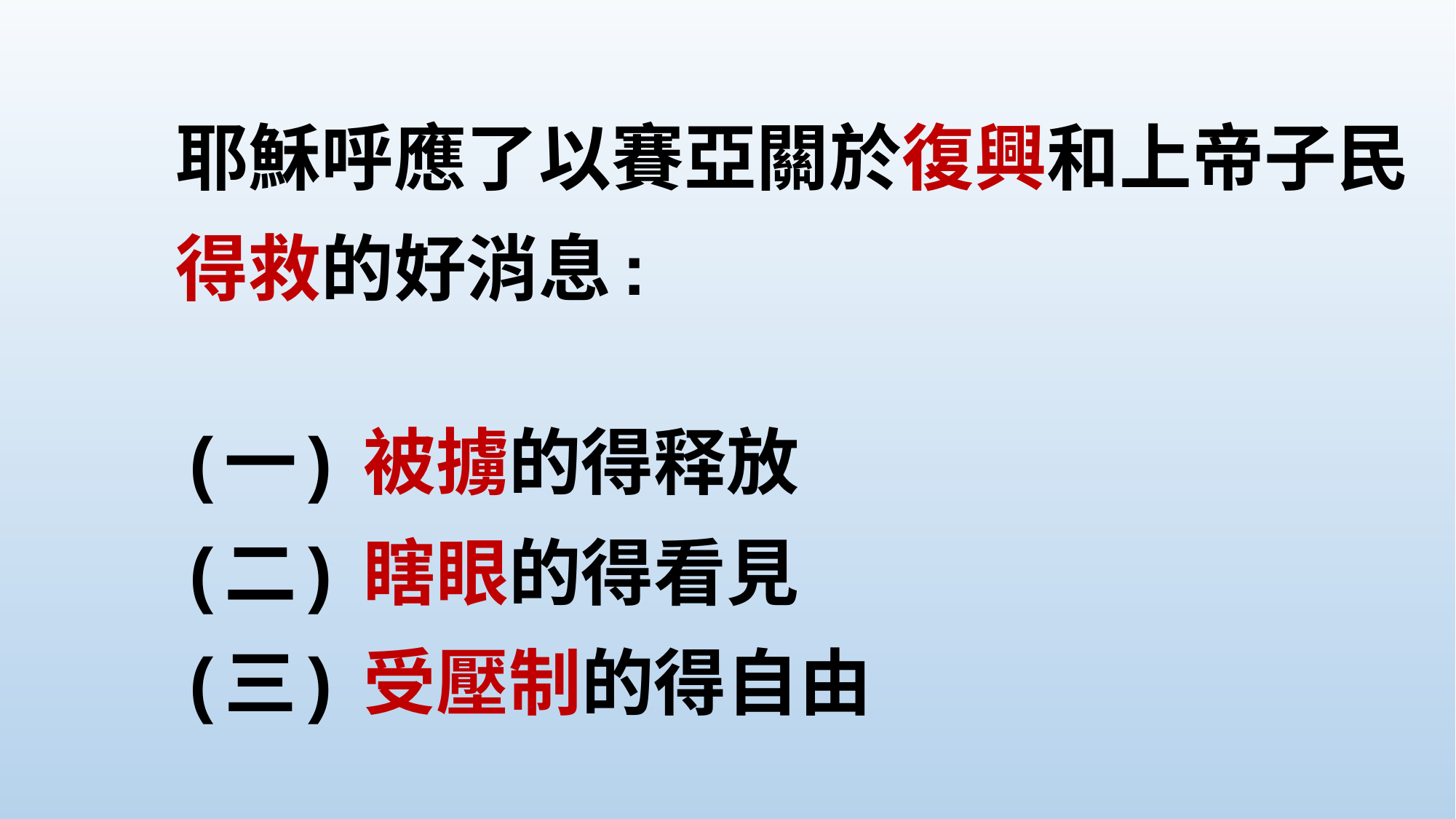

耶穌呼應了以賽亞關於復興和上帝子民
得救的好消息:

	(一) 被擄的得释放
	(二) 瞎眼的得看見
	(三) 受壓制的得自由